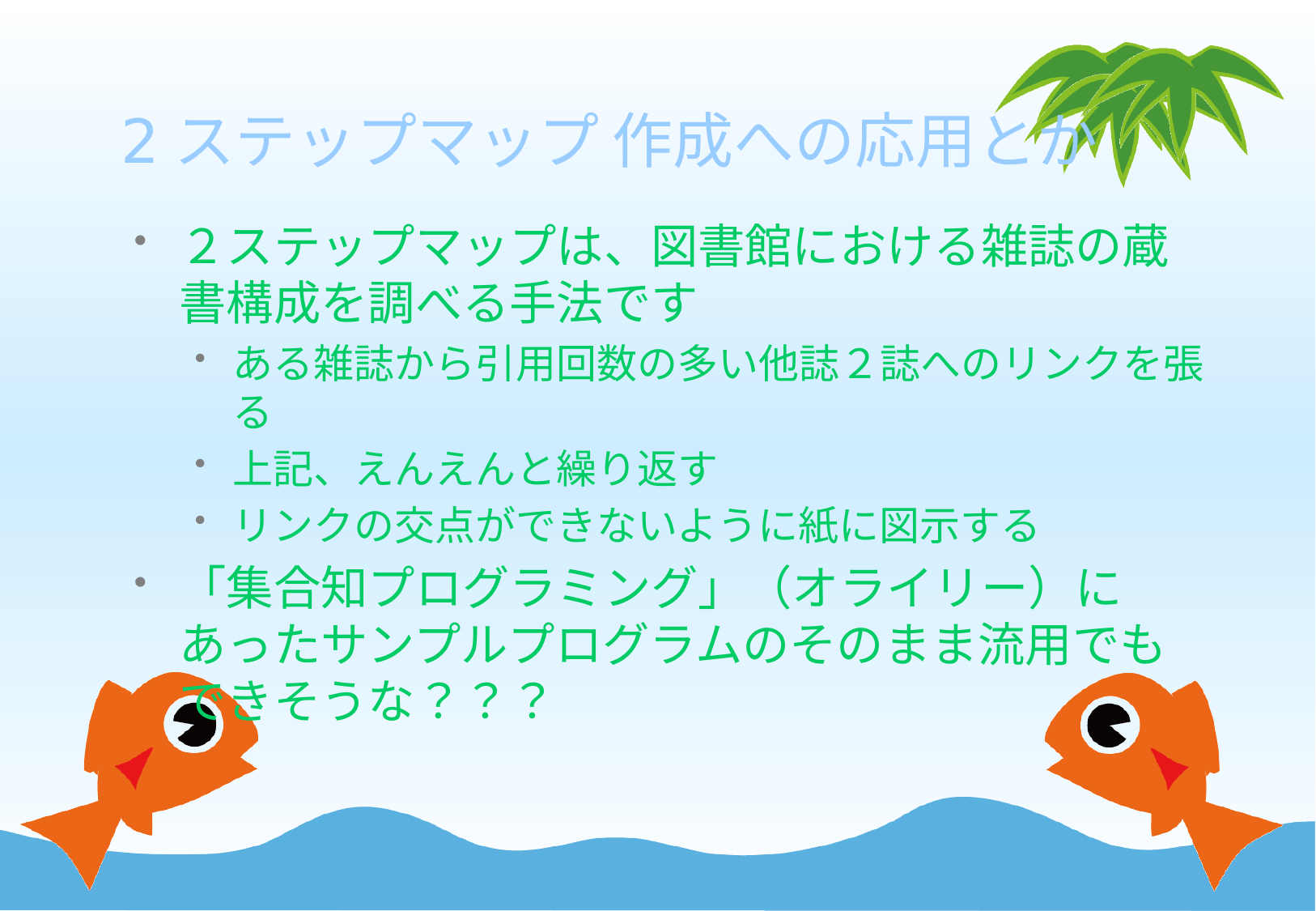

# 2ステップマップ 作成への応用とか
２ステップマップは、図書館における雑誌の蔵書構成を調べる手法です
ある雑誌から引用回数の多い他誌２誌へのリンクを張る
上記、えんえんと繰り返す
リンクの交点ができないように紙に図示する
「集合知プログラミング」（オライリー）にあったサンプルプログラムのそのまま流用でもできそうな？？？